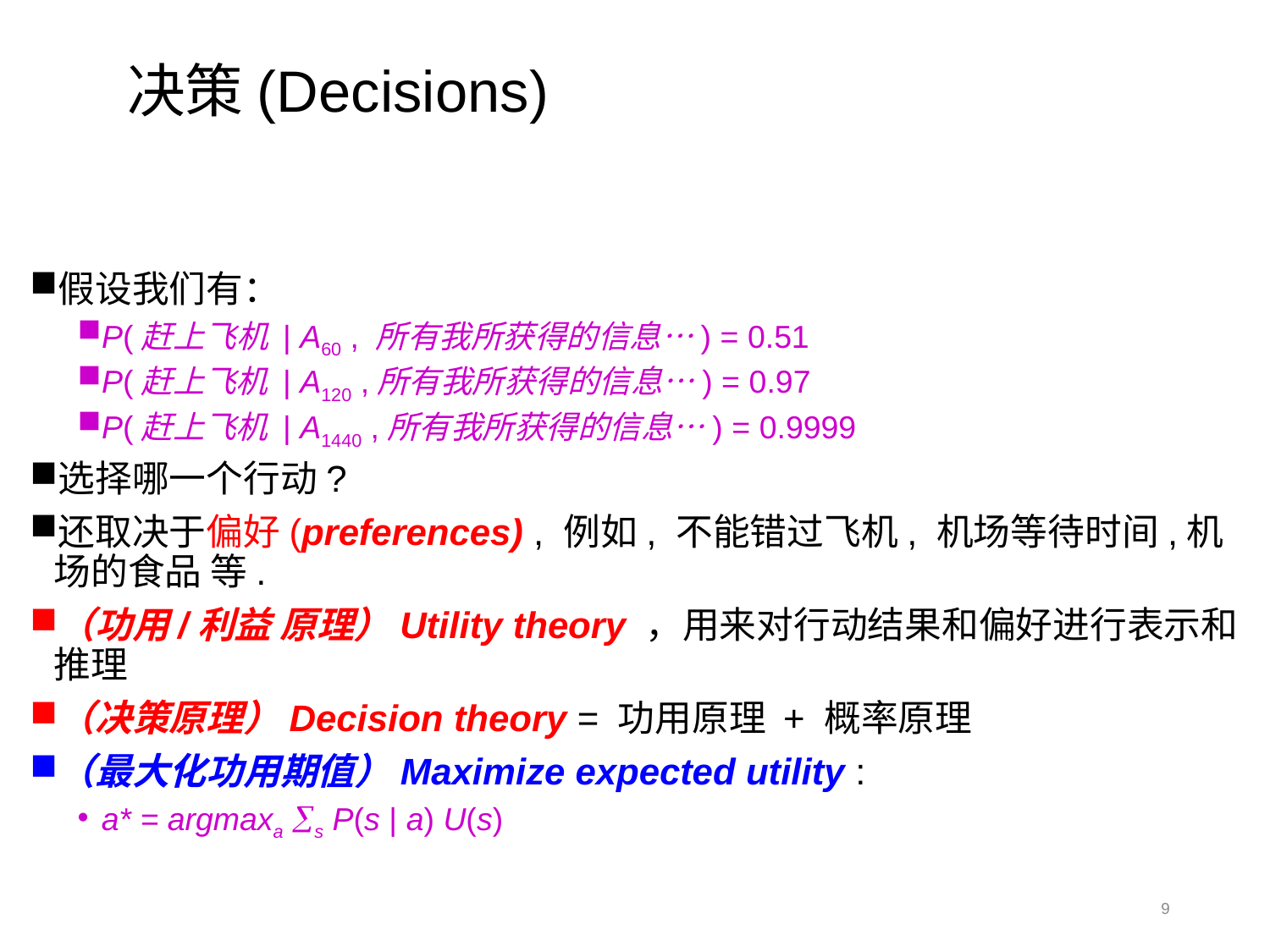

# 决策(Decisions)
假设我们有：
P(赶上飞机 | A60 , 所有我所获得的信息…) = 0.51
P(赶上飞机 | A120 ,所有我所获得的信息…) = 0.97
P(赶上飞机 | A1440 ,所有我所获得的信息…) = 0.9999
选择哪一个行动?
还取决于偏好(preferences) , 例如, 不能错过飞机, 机场等待时间,机场的食品 等.
（功用/利益 原理）Utility theory ，用来对行动结果和偏好进行表示和推理
（决策原理）Decision theory = 功用原理 + 概率原理
（最大化功用期值）Maximize expected utility :
a* = argmaxa ∑s P(s | a) U(s)
9